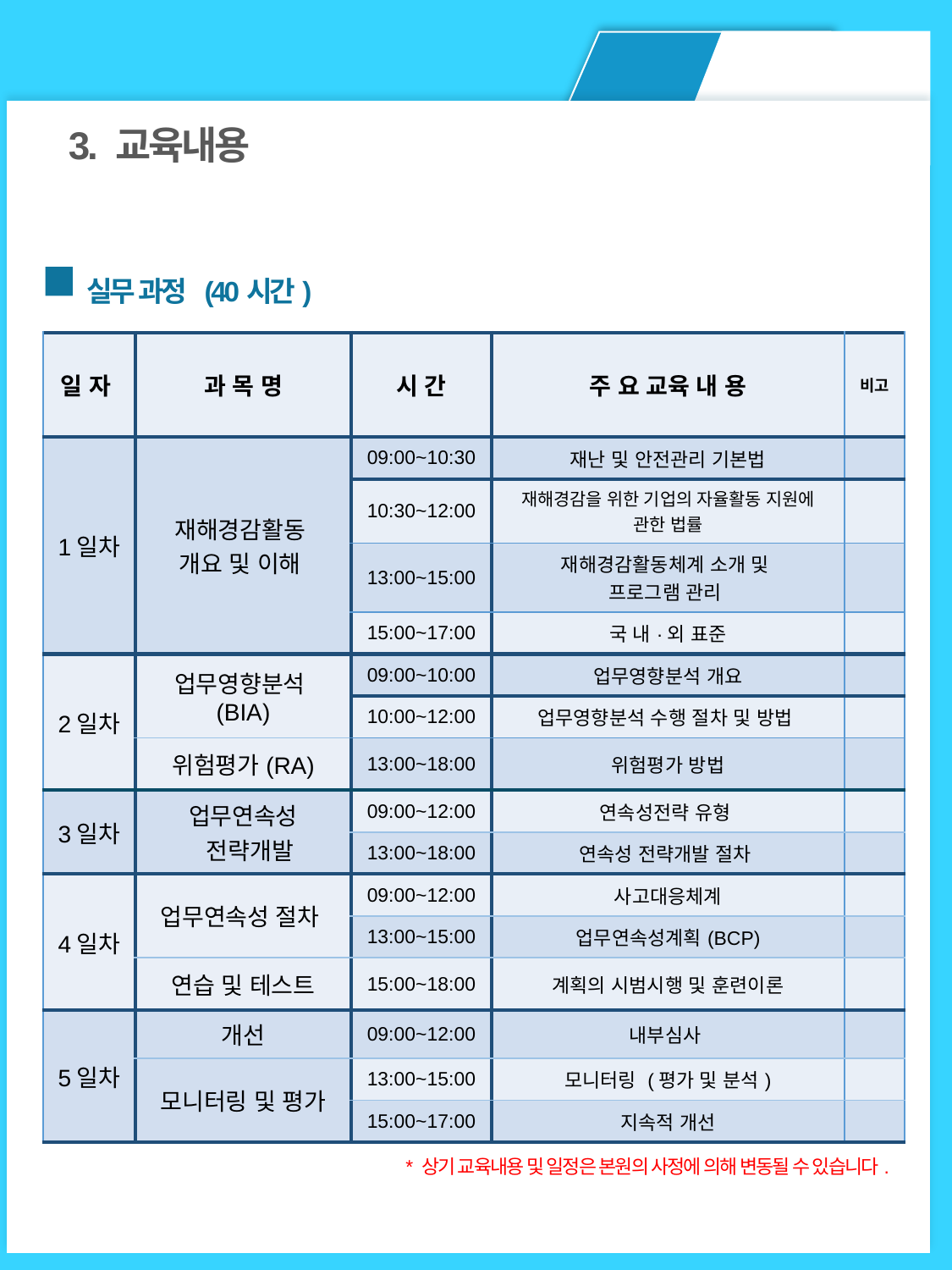

3. 교육내용
실무 과정  (40시간)

| 일 자 | 과 목 명 | 시 간 | 주 요 교육 내 용 | 비고 |
| --- | --- | --- | --- | --- |
| 1일차 | 재해경감활동 개요 및 이해 | 09:00~10:30 | 재난 및 안전관리 기본법 |  |
|  |  | 10:30~12:00 | 재해경감을 위한 기업의 자율활동 지원에 관한 법률 |  |
|  |  | 13:00~15:00 | 재해경감활동체계 소개 및 프로그램 관리 |  |
|  |  | 15:00~17:00 | 국 내·외 표준 |  |
| 2일차 | 업무영향분석(BIA) | 09:00~10:00 | 업무영향분석 개요 |  |
|  |  | 10:00~12:00 | 업무영향분석 수행 절차 및 방법 |  |
|  | 위험평가(RA) | 13:00~18:00 | 위험평가 방법 |  |
| 3일차 | 업무연속성 전략개발 | 09:00~12:00 | 연속성전략 유형 |  |
|  |  | 13:00~18:00 | 연속성 전략개발 절차 |  |
| 4일차 | 업무연속성 절차 | 09:00~12:00 | 사고대응체계 |  |
|  |  | 13:00~15:00 | 업무연속성계획(BCP) |  |
|  | 연습 및 테스트 | 15:00~18:00 | 계획의 시범시행 및 훈련이론 |  |
| 5일차 | 개선 | 09:00~12:00 | 내부심사 |  |
|  | 모니터링 및 평가 | 13:00~15:00 | 모니터링 (평가 및 분석) |  |
|  |  | 15:00~17:00 | 지속적 개선 |  |
* 상기 교육내용 및 일정은 본원의 사정에 의해 변동될 수 있습니다.